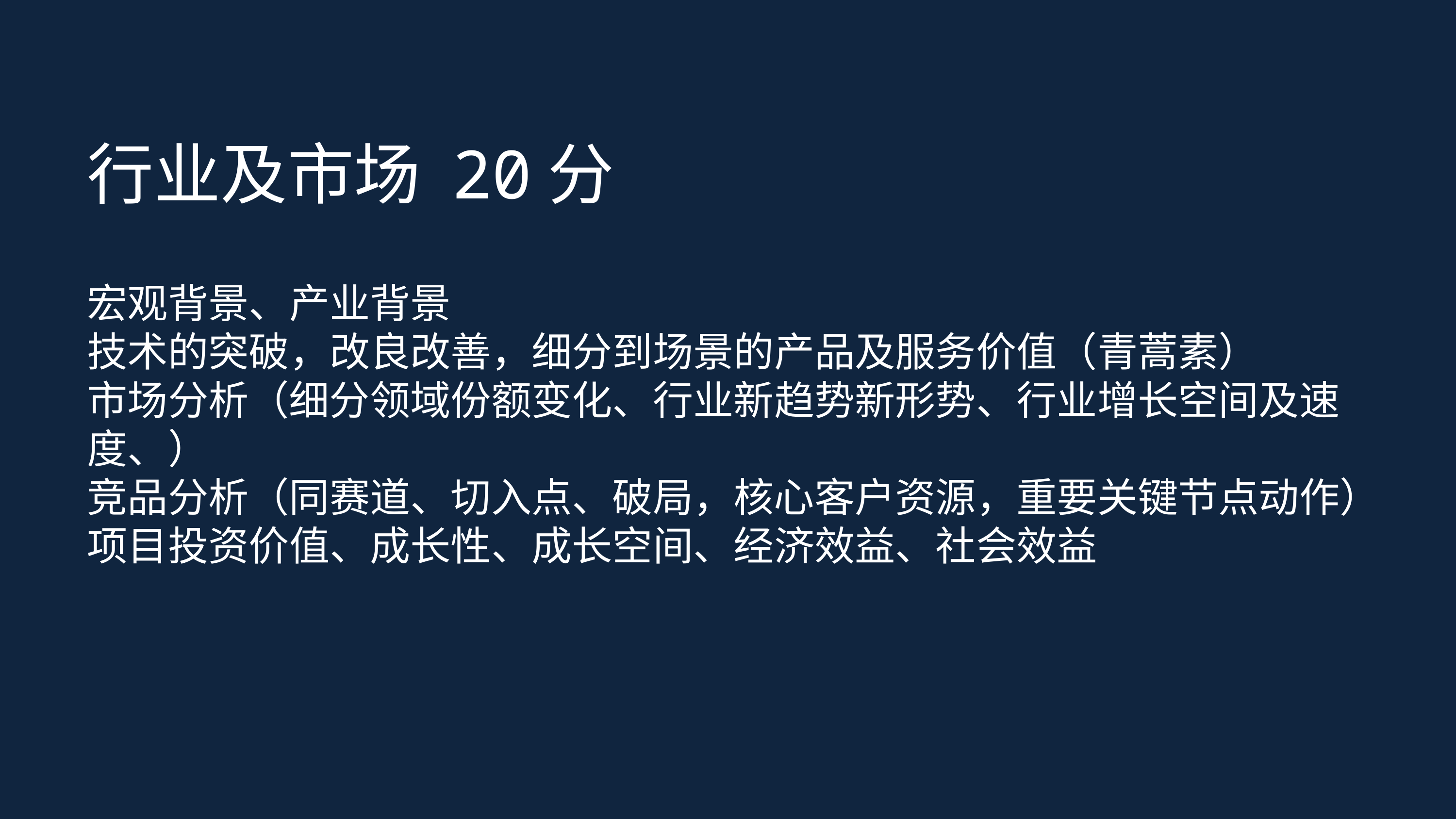

行业及市场 20分

宏观背景、产业背景
技术的突破，改良改善，细分到场景的产品及服务价值（青蒿素）
市场分析（细分领域份额变化、行业新趋势新形势、行业增长空间及速度、）
竞品分析（同赛道、切入点、破局，核心客户资源，重要关键节点动作）
项目投资价值、成长性、成长空间、经济效益、社会效益